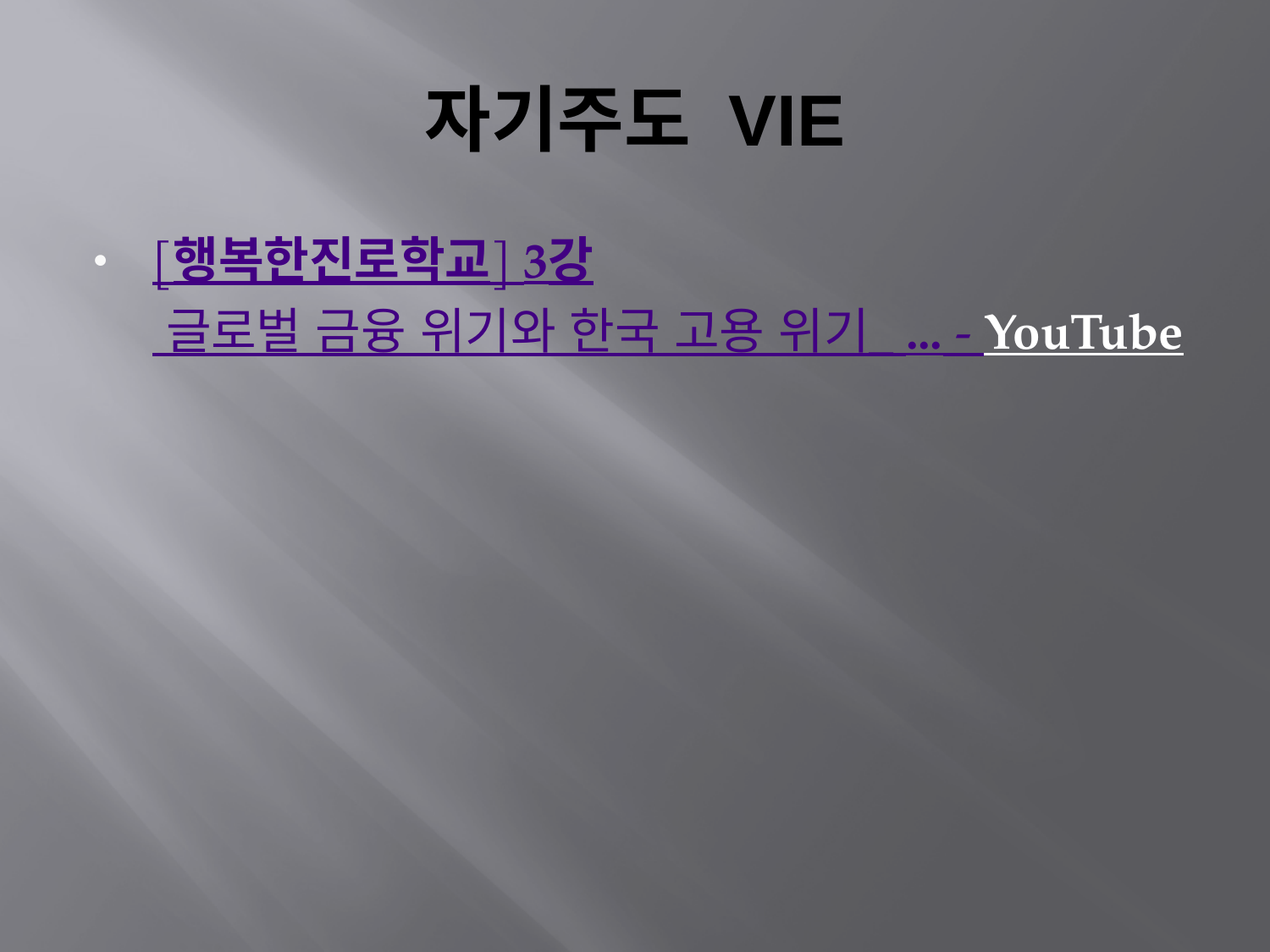

# 자기주도 VIE
[행복한진로학교] 3강 글로벌 금융 위기와 한국 고용 위기_ ... - YouTube